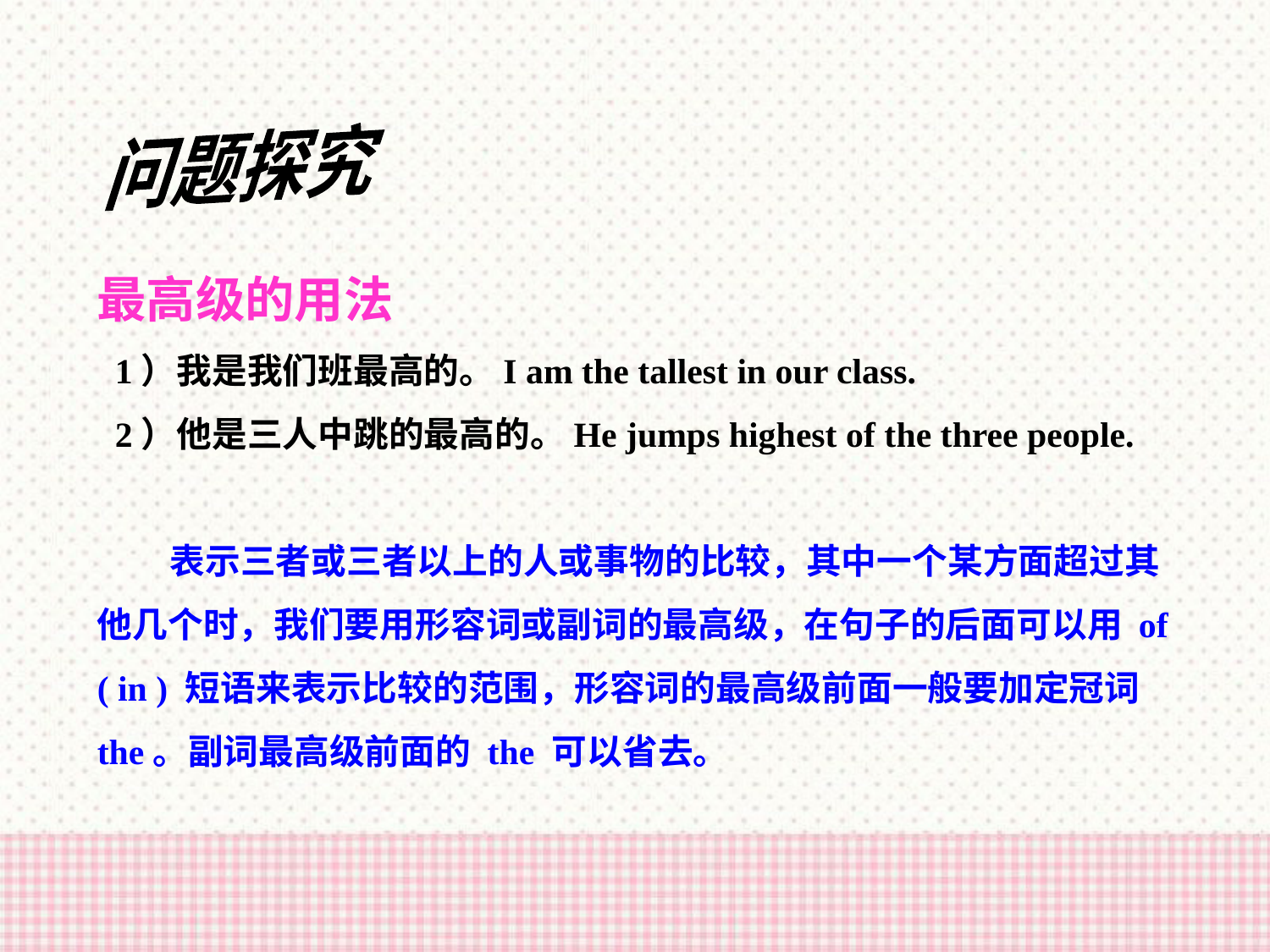

问题探究
最高级的用法
  1）我是我们班最高的。I am the tallest in our class.
  2）他是三人中跳的最高的。He jumps highest of the three people.

        表示三者或三者以上的人或事物的比较，其中一个某方面超过其他几个时，我们要用形容词或副词的最高级，在句子的后面可以用 of ( in ) 短语来表示比较的范围，形容词的最高级前面一般要加定冠词 the。副词最高级前面的 the 可以省去。